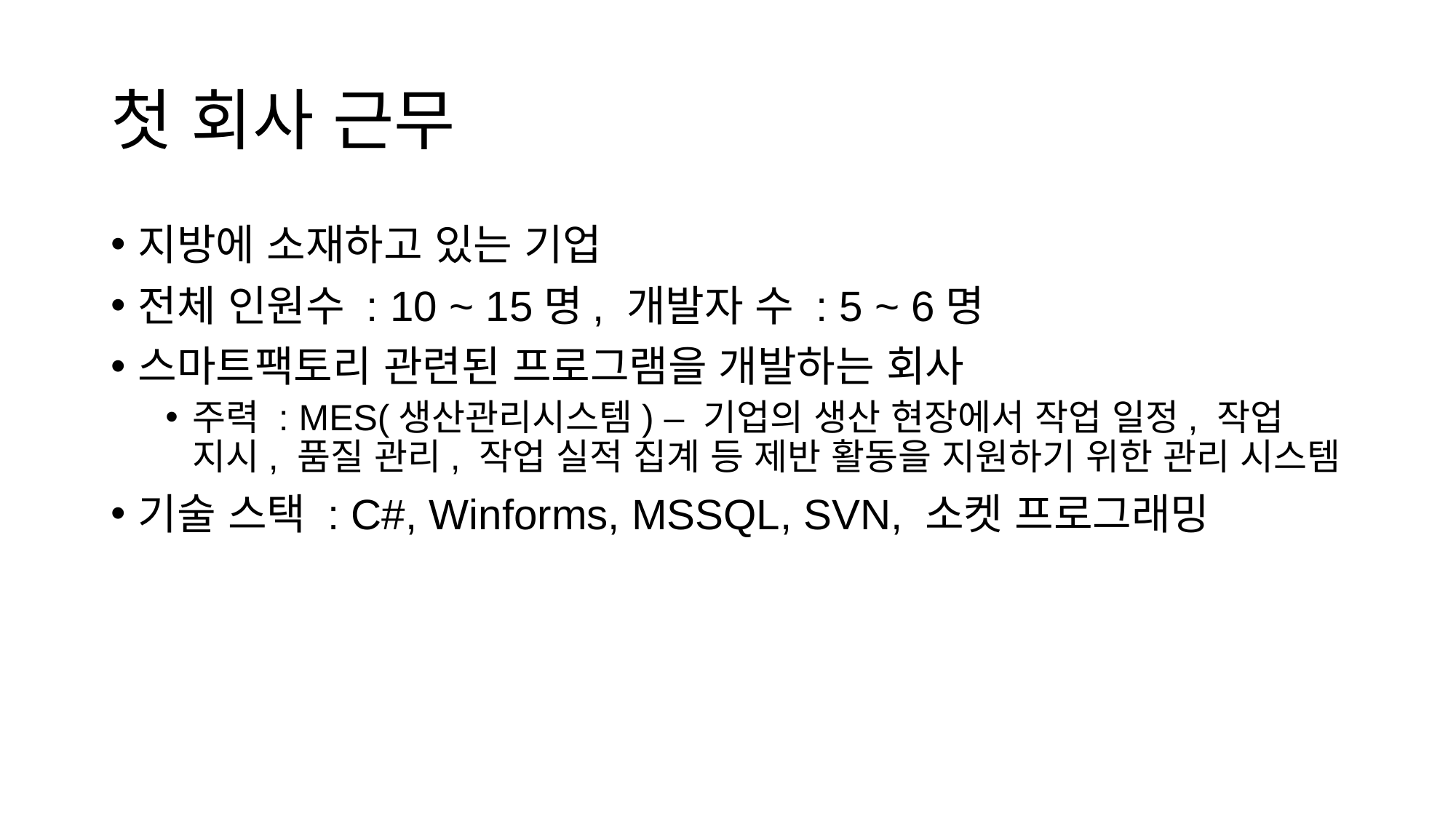

# 첫 회사 근무
지방에 소재하고 있는 기업
전체 인원수 : 10 ~ 15명, 개발자 수 : 5 ~ 6명
스마트팩토리 관련된 프로그램을 개발하는 회사
주력 : MES(생산관리시스템) – 기업의 생산 현장에서 작업 일정, 작업 지시, 품질 관리, 작업 실적 집계 등 제반 활동을 지원하기 위한 관리 시스템
기술 스택 : C#, Winforms, MSSQL, SVN, 소켓 프로그래밍